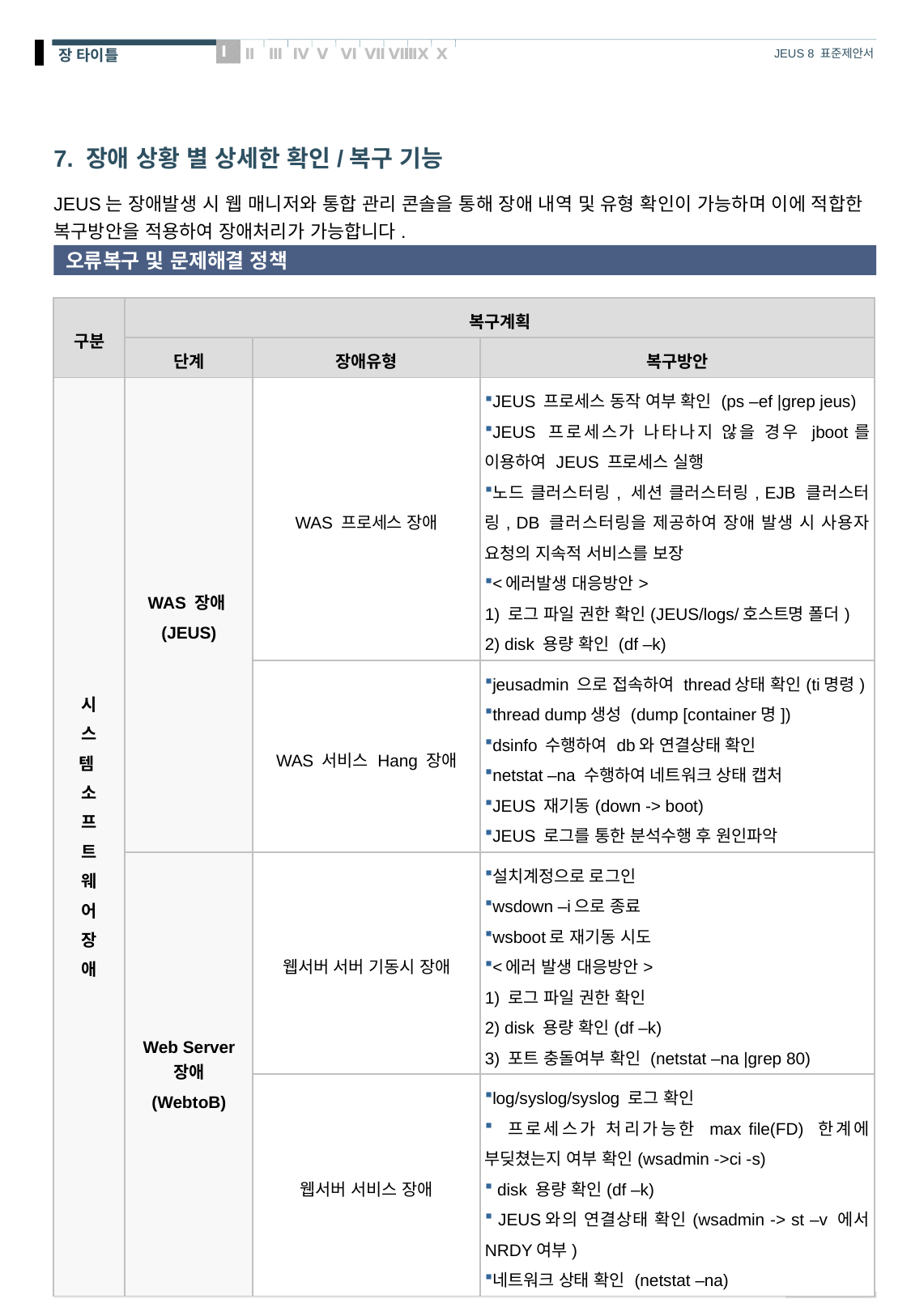

# 7. 장애 상황 별 상세한 확인/복구 기능
JEUS는 장애발생 시 웹 매니저와 통합 관리 콘솔을 통해 장애 내역 및 유형 확인이 가능하며 이에 적합한 복구방안을 적용하여 장애처리가 가능합니다.
오류복구 및 문제해결 정책
| 구분 | 복구계획 |  |  |
| --- | --- | --- | --- |
|  | 단계 | 장애유형 | 복구방안 |
| 시 스 템 소 프 트 웨 어 장 애 | WAS 장애 (JEUS) | WAS 프로세스 장애 | JEUS 프로세스 동작 여부 확인 (ps –ef |grep jeus) JEUS 프로세스가 나타나지 않을 경우 jboot를 이용하여 JEUS 프로세스 실행 노드 클러스터링, 세션 클러스터링, EJB 클러스터링, DB 클러스터링을 제공하여 장애 발생 시 사용자 요청의 지속적 서비스를 보장 <에러발생 대응방안> 1) 로그 파일 권한 확인(JEUS/logs/호스트명 폴더) 2) disk 용량 확인 (df –k) |
|  |  | WAS 서비스 Hang 장애 | jeusadmin 으로 접속하여 thread상태 확인(ti명령) thread dump생성 (dump [container명]) dsinfo 수행하여 db와 연결상태 확인 netstat –na 수행하여 네트워크 상태 캡처 JEUS 재기동(down -> boot) JEUS 로그를 통한 분석수행 후 원인파악 |
|  | Web Server 장애 (WebtoB) | 웹서버 서버 기동시 장애 | 설치계정으로 로그인 wsdown –i으로 종료 wsboot로 재기동 시도 <에러 발생 대응방안> 1) 로그 파일 권한 확인 2) disk 용량 확인(df –k) 3) 포트 충돌여부 확인 (netstat –na |grep 80) |
|  |  | 웹서버 서비스 장애 | log/syslog/syslog 로그 확인 프로세스가 처리가능한 max file(FD) 한계에 부딪쳤는지 여부 확인(wsadmin ->ci -s) disk 용량 확인(df –k) JEUS와의 연결상태 확인(wsadmin -> st –v 에서 NRDY여부) 네트워크 상태 확인 (netstat –na) |